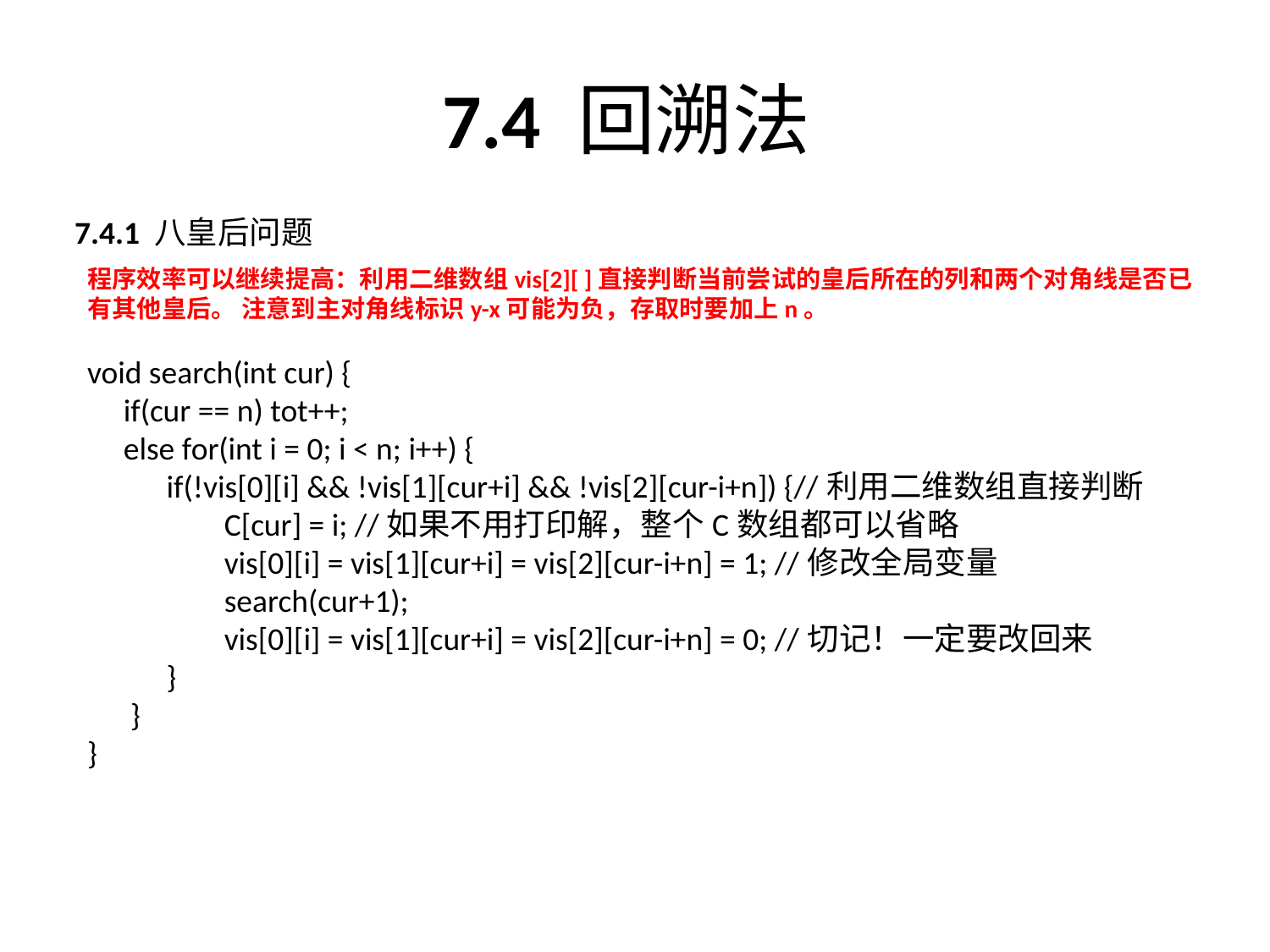

# 7.4 回溯法
7.4.1 八皇后问题
程序效率可以继续提高：利用二维数组vis[2][ ]直接判断当前尝试的皇后所在的列和两个对角线是否已有其他皇后。 注意到主对角线标识y-x可能为负，存取时要加上n。
void search(int cur) {
     if(cur == n) tot++;
     else for(int i = 0; i < n; i++) {
           if(!vis[0][i] && !vis[1][cur+i] && !vis[2][cur-i+n]) {//利用二维数组直接判断
                   C[cur] = i; //如果不用打印解，整个C数组都可以省略
                   vis[0][i] = vis[1][cur+i] = vis[2][cur-i+n] = 1; //修改全局变量
                   search(cur+1);
                   vis[0][i] = vis[1][cur+i] = vis[2][cur-i+n] = 0; //切记！一定要改回来
           }
      }
}